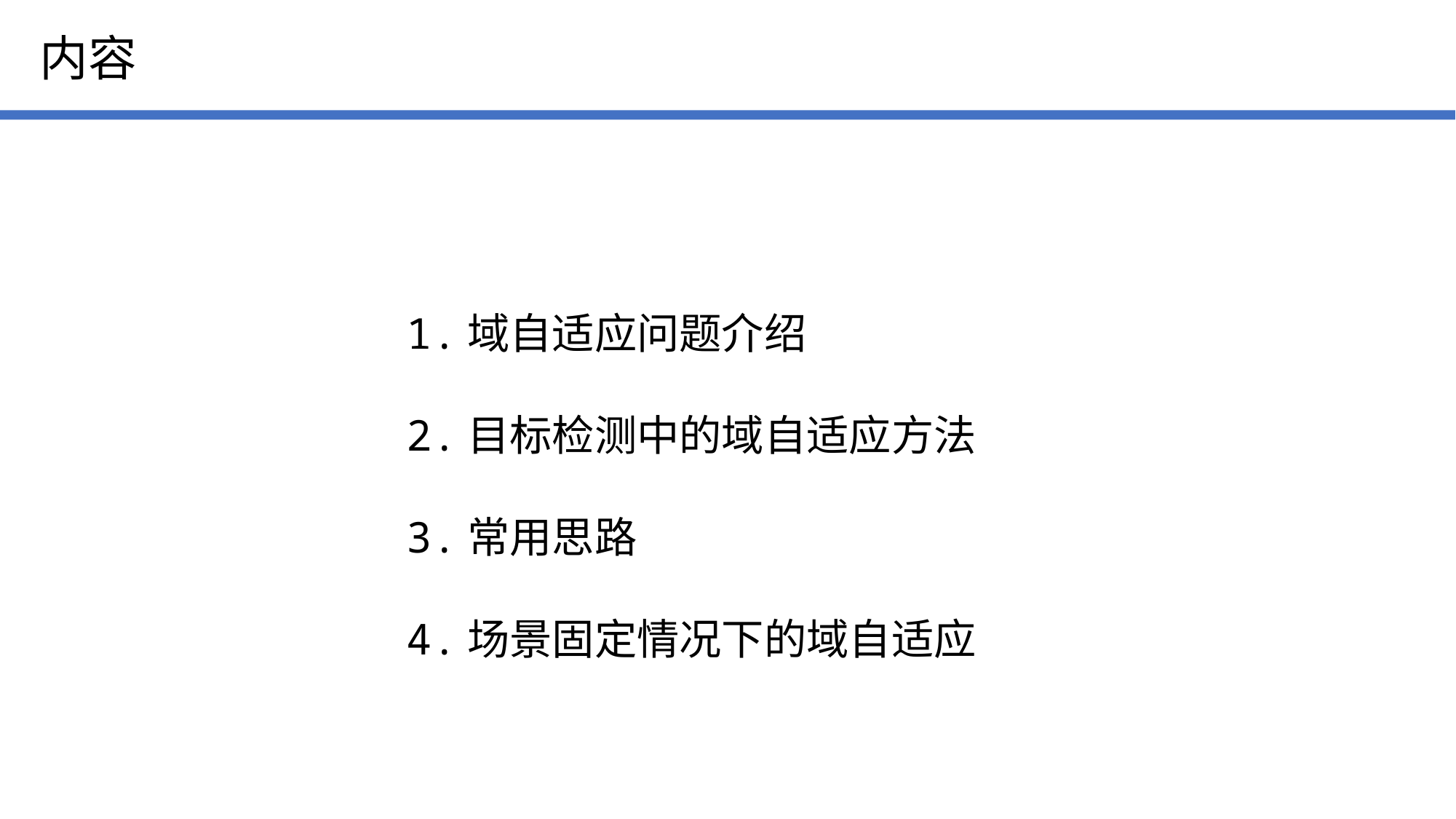

内容

1.域自适应问题介绍
2.目标检测中的域自适应方法
3.常用思路
4.场景固定情况下的域自适应